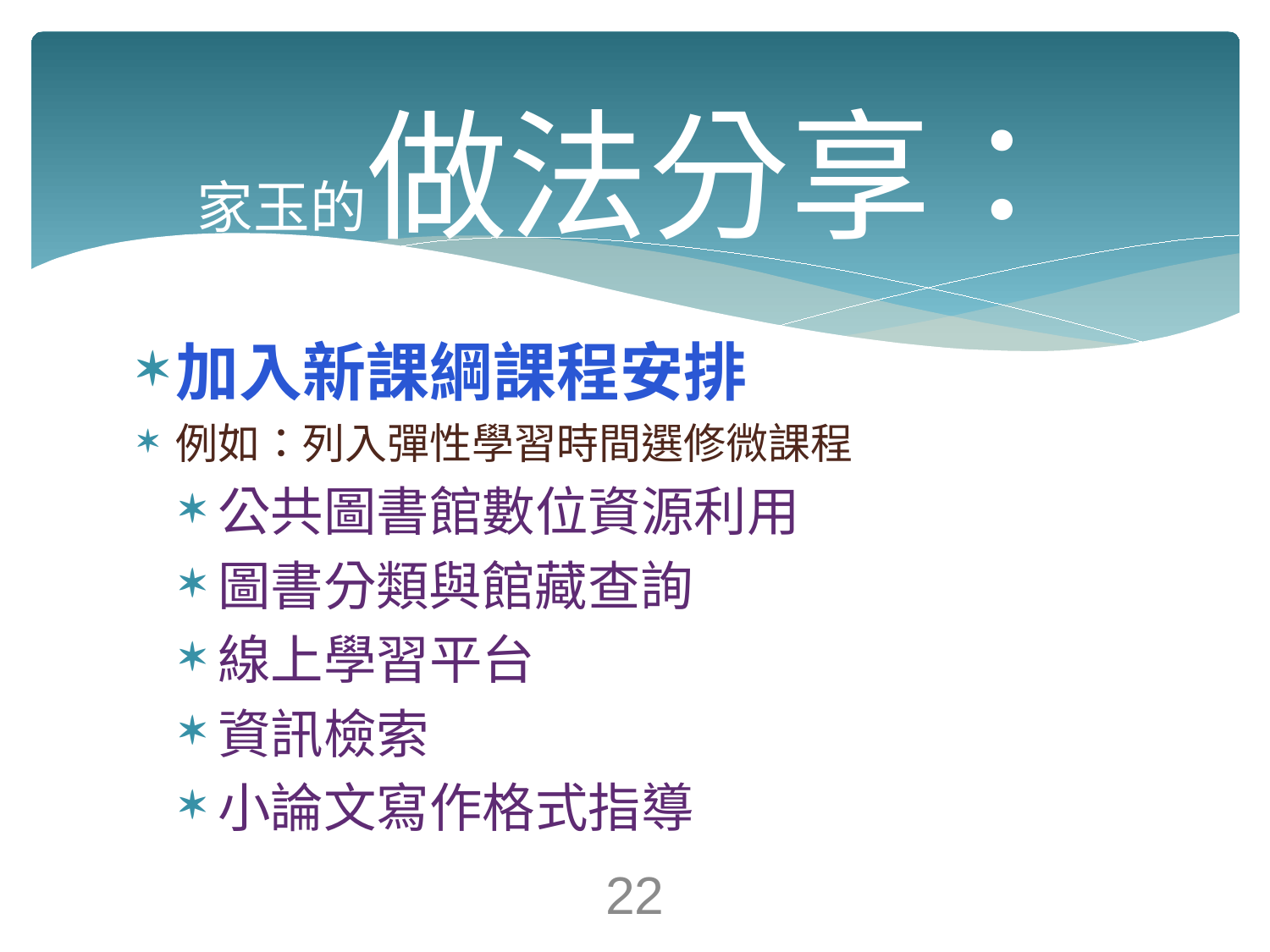

# 家玉的做法分享：
加入新課綱課程安排
例如：列入彈性學習時間選修微課程
公共圖書館數位資源利用
圖書分類與館藏查詢
線上學習平台
資訊檢索
小論文寫作格式指導

22